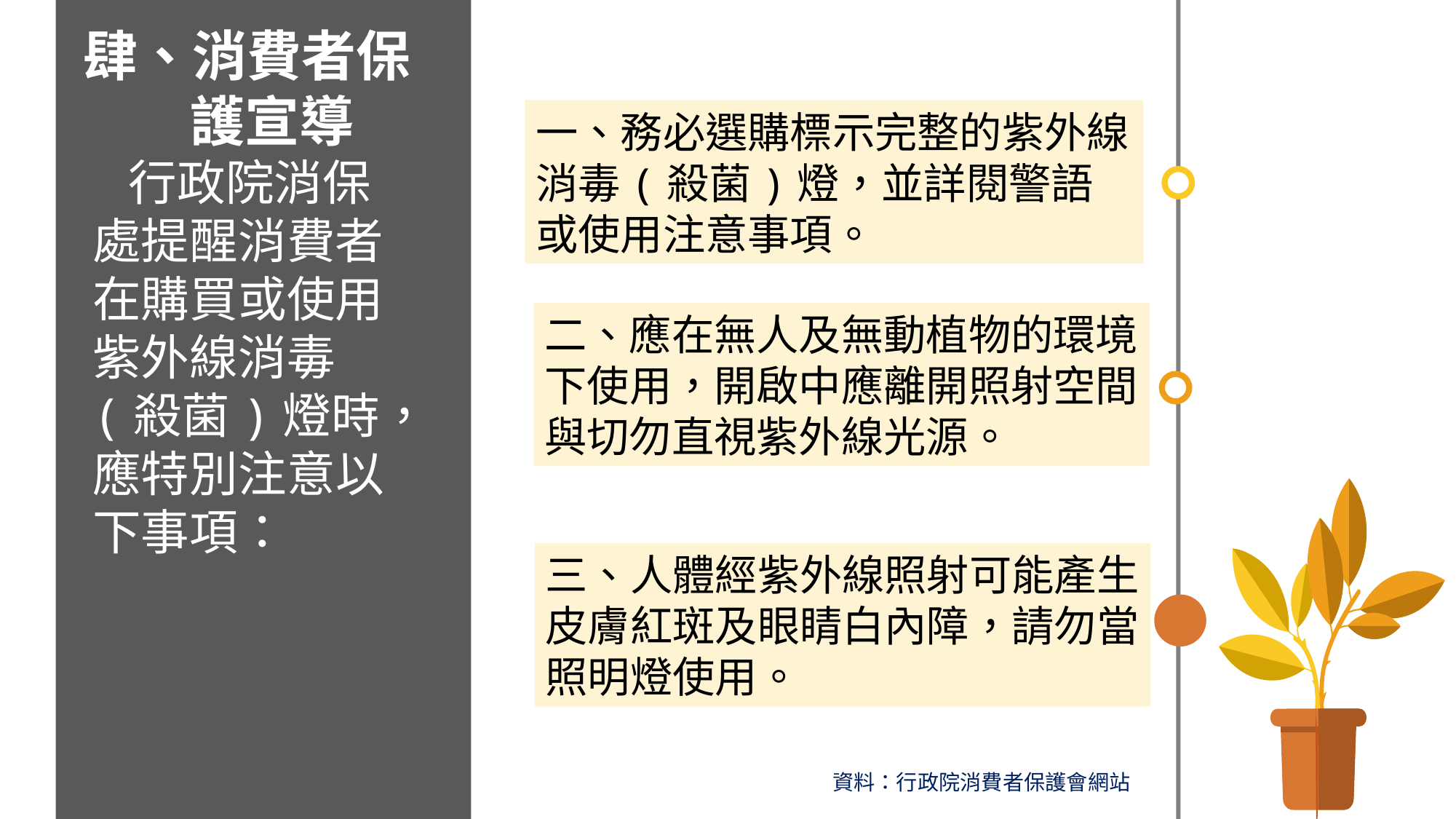

一、務必選購標示完整的紫外線消毒(殺菌)燈，並詳閱警語或使用注意事項。

二、應在無人及無動植物的環境下使用，開啟中應離開照射空間與切勿直視紫外線光源。

三、人體經紫外線照射可能產生皮膚紅斑及眼睛白內障，請勿當照明燈使用。

肆、消費者保護宣導
行政院消保處提醒消費者在購買或使用紫外線消毒(殺菌)燈時，應特別注意以下事項：

資料：行政院消費者保護會網站